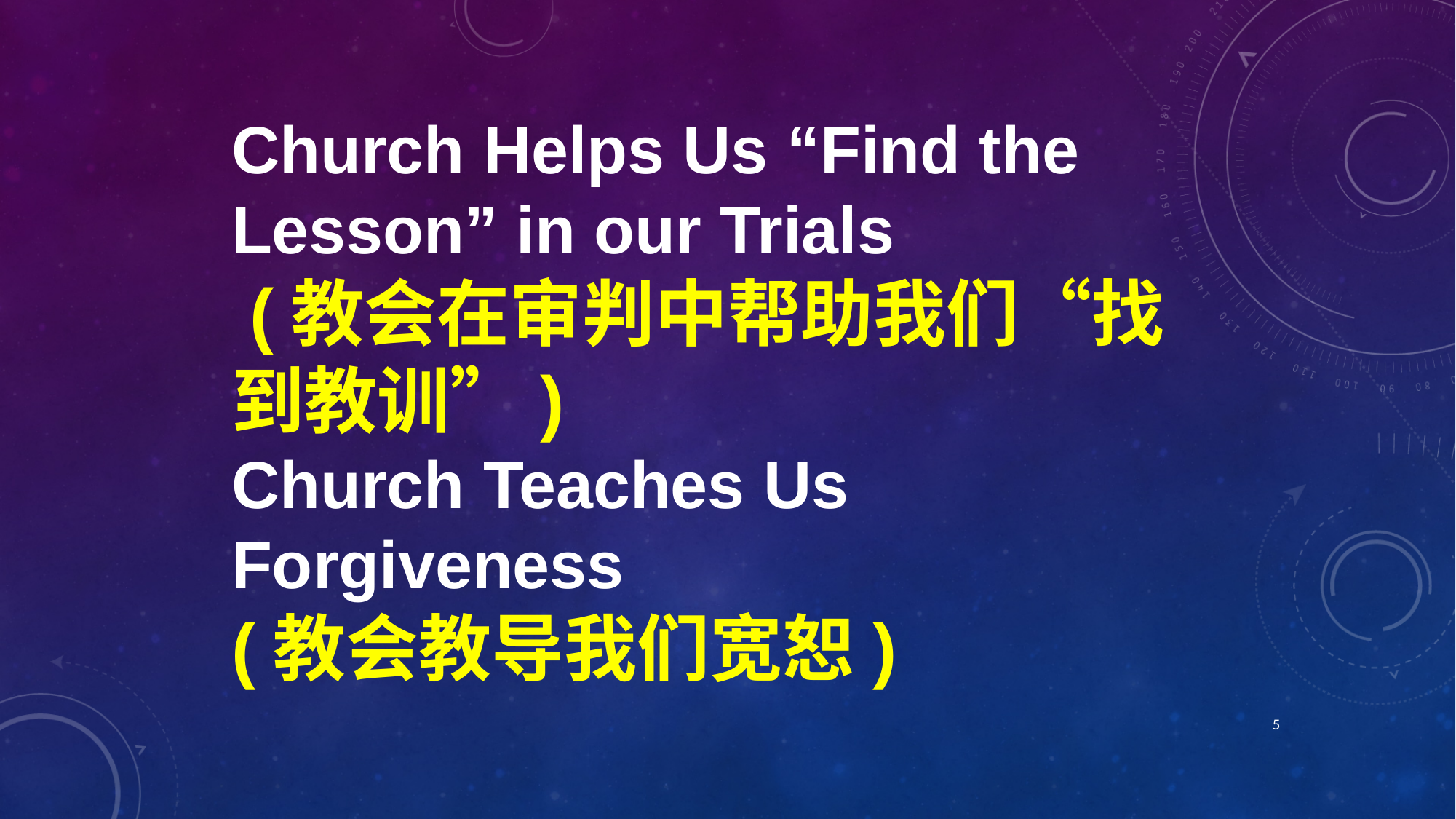

Church Helps Us “Find the Lesson” in our Trials
 (教会在审判中帮助我们“找到教训”)
Church Teaches Us Forgiveness
(教会教导我们宽恕)
5